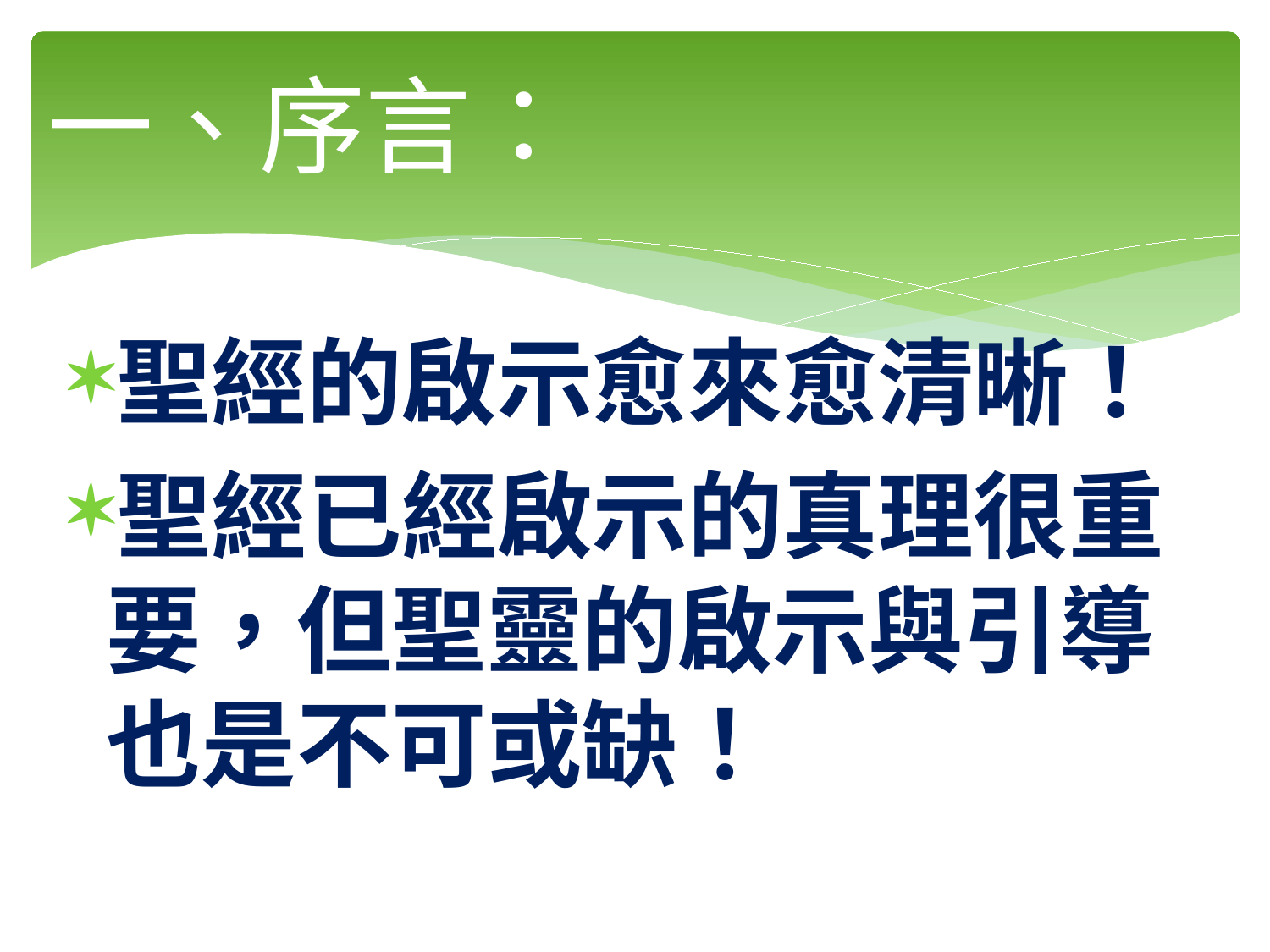

# 一、序言：
聖經的啟示愈來愈清晰！
聖經已經啟示的真理很重要，但聖靈的啟示與引導也是不可或缺！